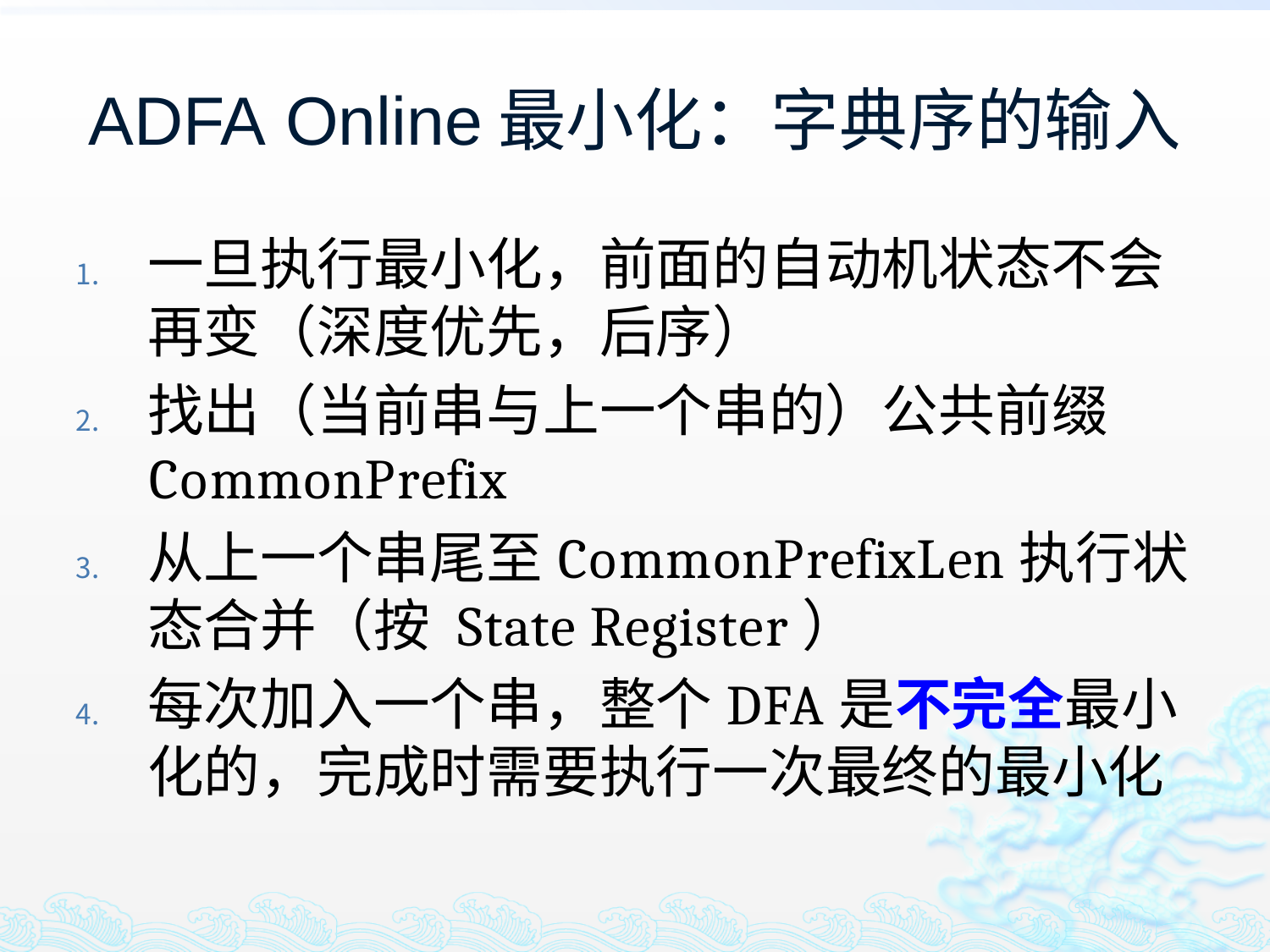

# ADFA Online最小化：字典序的输入
一旦执行最小化，前面的自动机状态不会再变（深度优先，后序）
找出（当前串与上一个串的）公共前缀CommonPrefix
从上一个串尾至CommonPrefixLen执行状态合并（按 State Register）
每次加入一个串，整个DFA是不完全最小化的，完成时需要执行一次最终的最小化